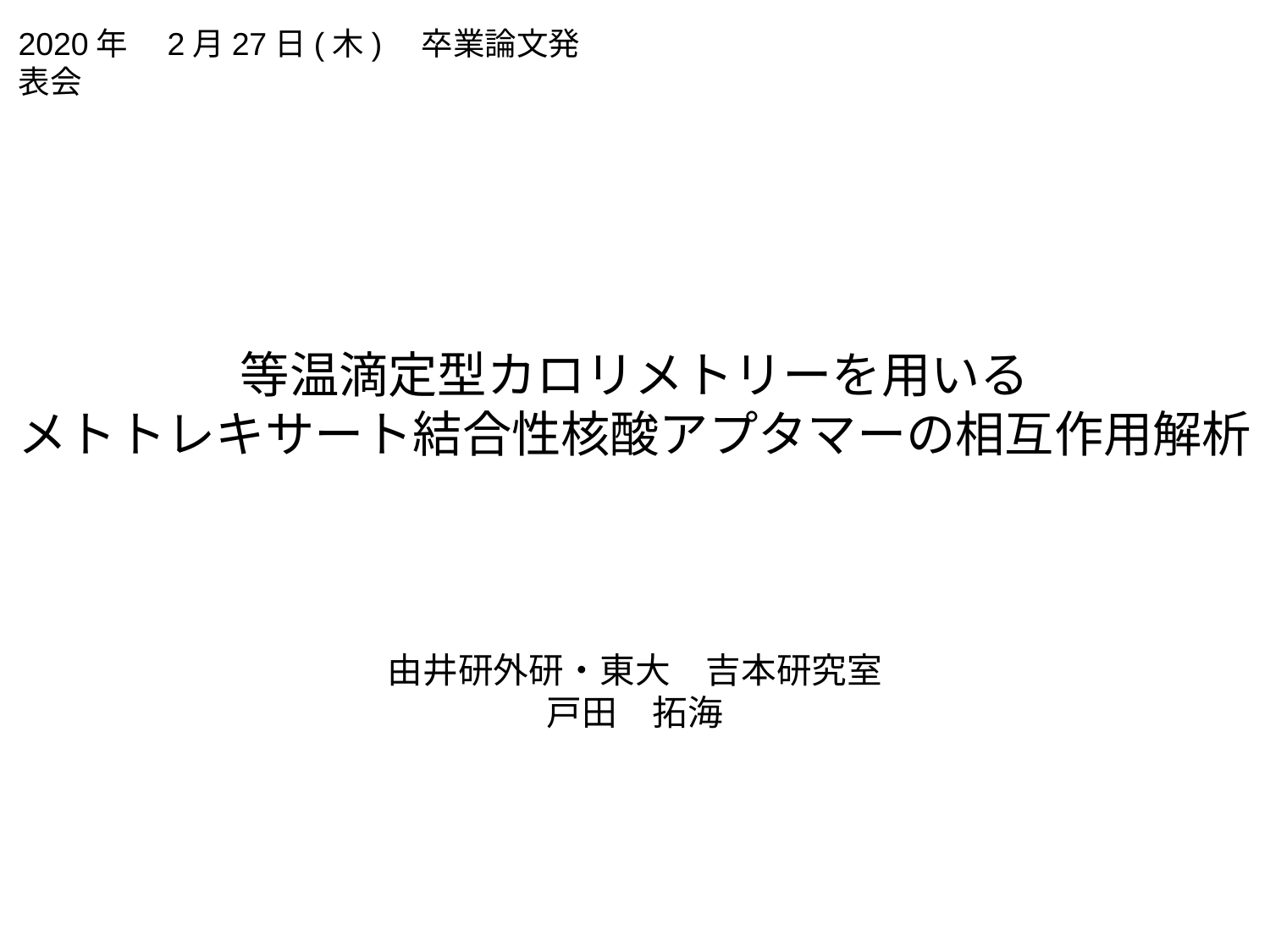

2020年　2月27日(木)　卒業論文発表会
等温滴定型カロリメトリーを用いる
メトトレキサート結合性核酸アプタマーの相互作用解析
由井研外研・東大　吉本研究室
戸田　拓海